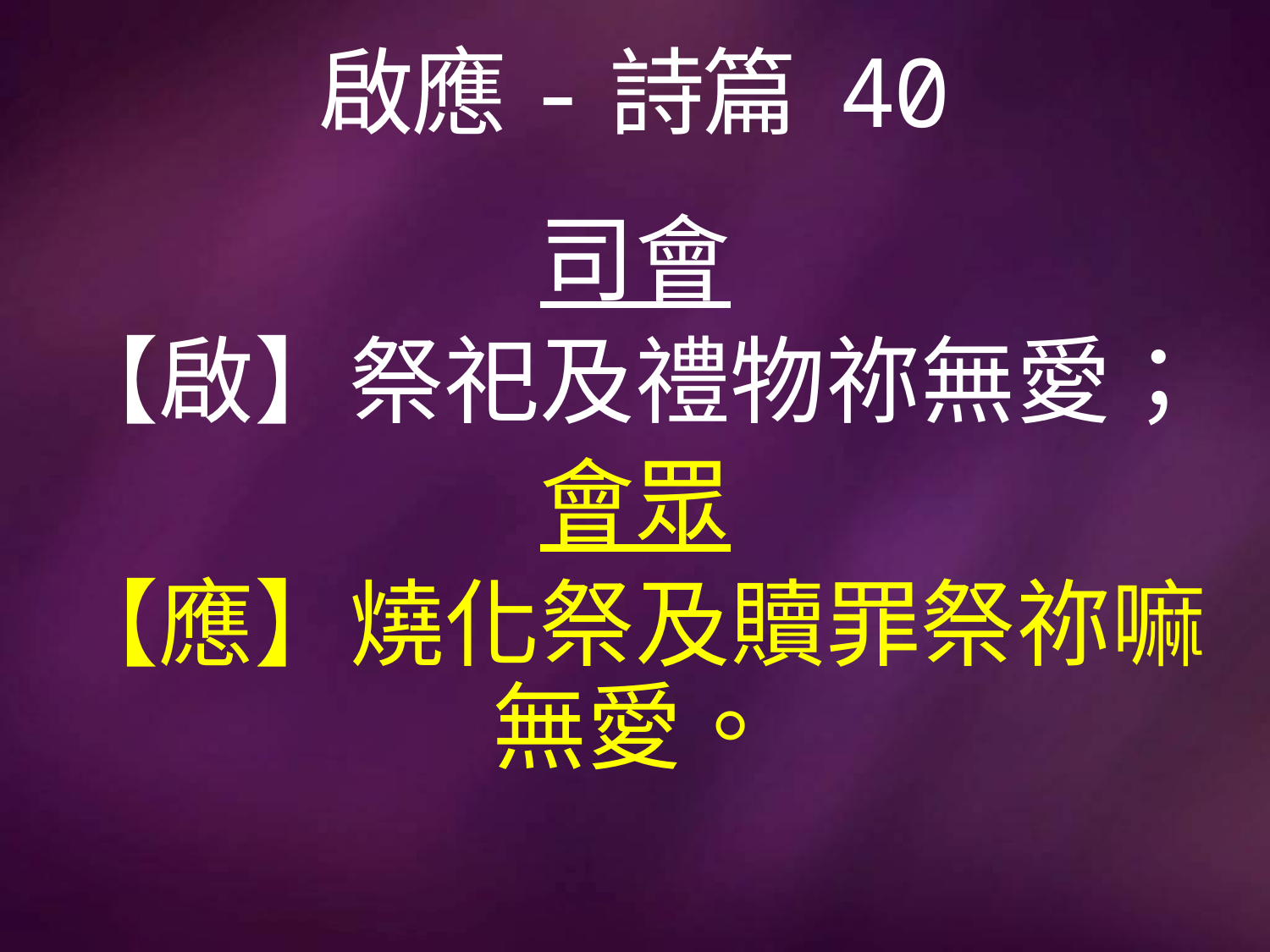

# 啟應-詩篇 40
司會
【啟】祭祀及禮物祢無愛；
會眾
【應】燒化祭及贖罪祭祢嘛無愛。